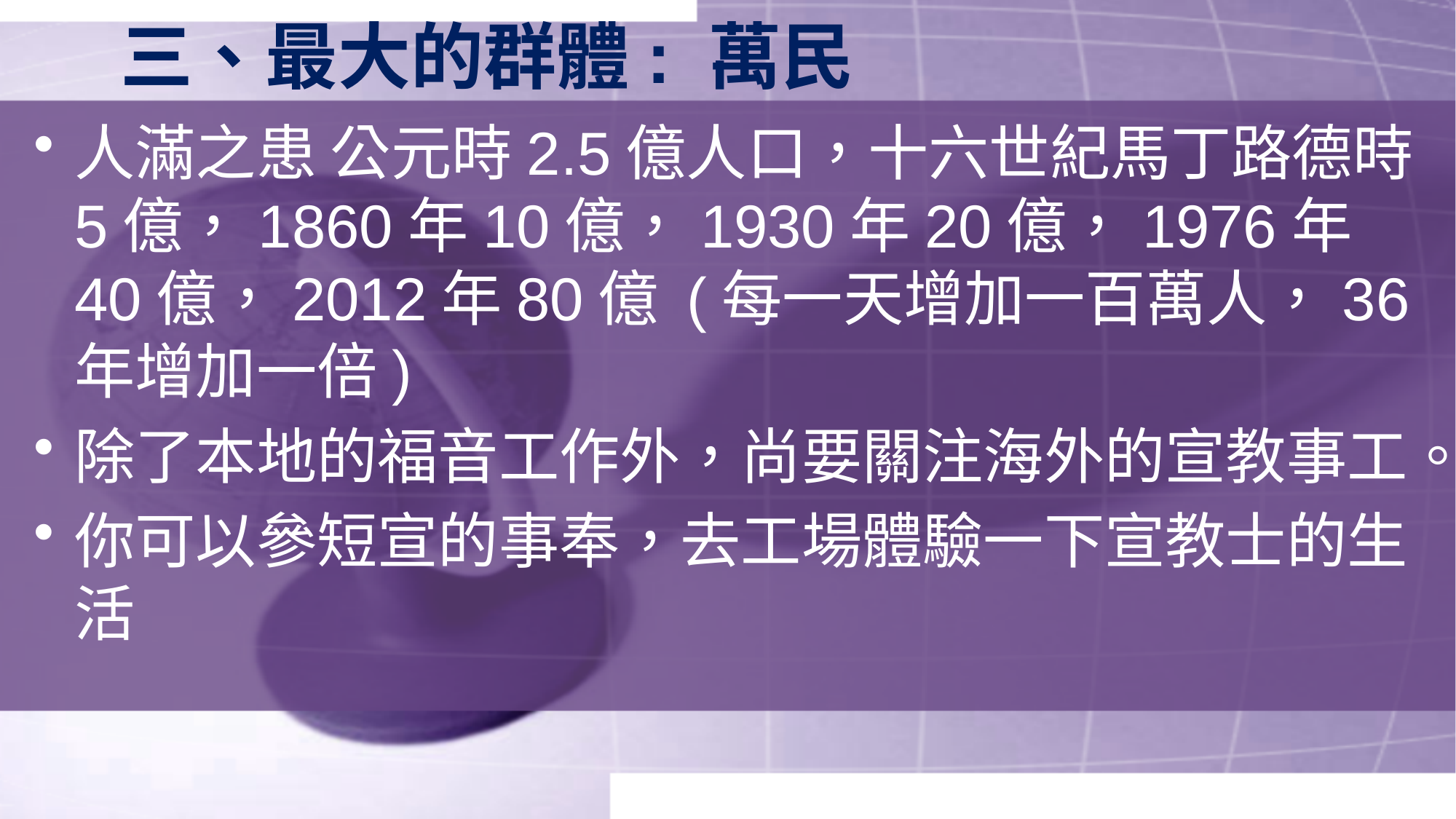

# 三、最大的群體: 萬民
人滿之患 公元時2.5億人口，十六世紀馬丁路德時5億，1860年10億，1930年20億，1976年40億，2012年80億 (每一天增加一百萬人，36年增加一倍)
除了本地的福音工作外，尚要關注海外的宣教事工。
你可以參短宣的事奉，去工場體驗一下宣教士的生活